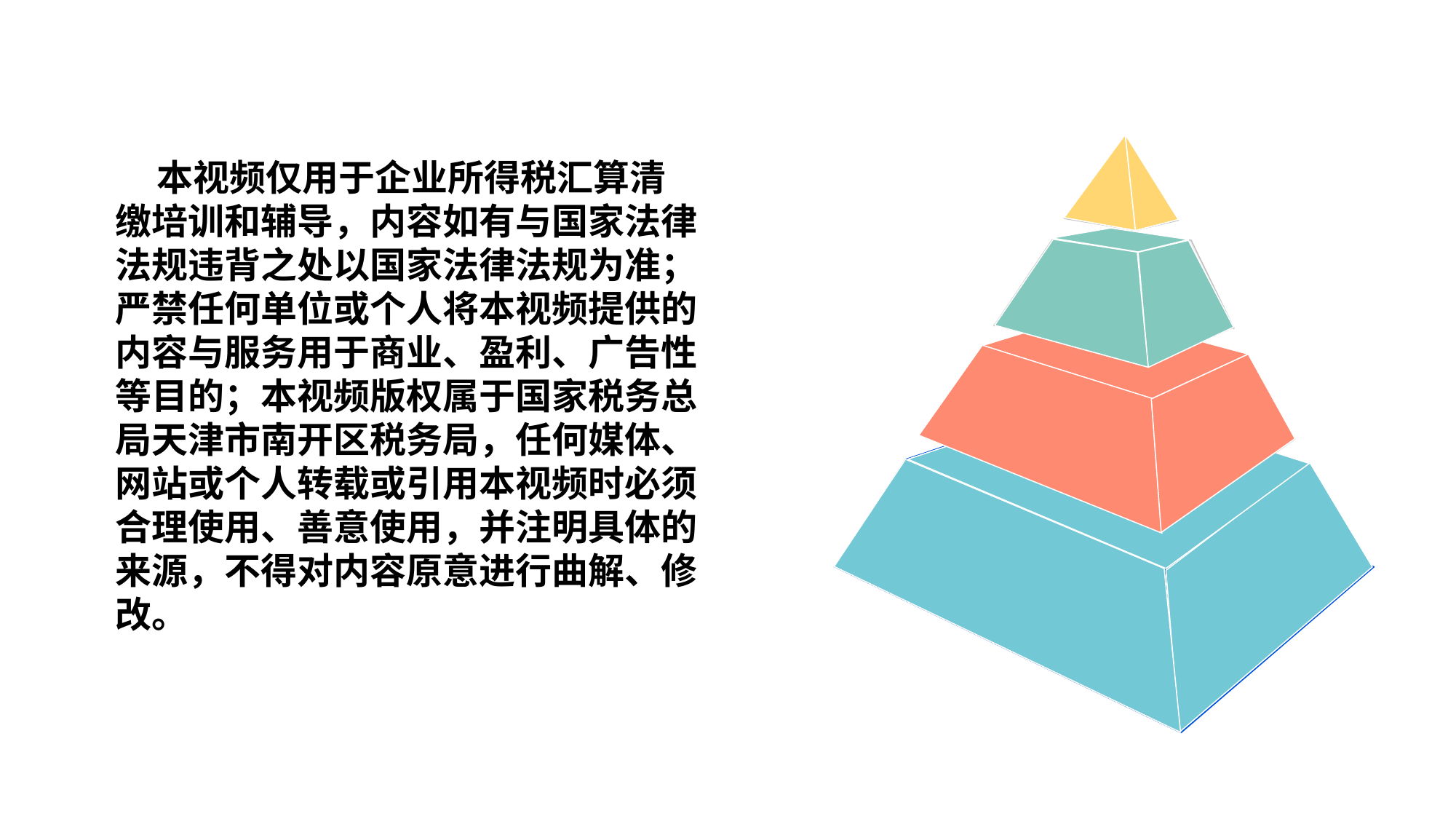

本视频仅用于企业所得税汇算清缴培训和辅导，内容如有与国家法律法规违背之处以国家法律法规为准；严禁任何单位或个人将本视频提供的内容与服务用于商业、盈利、广告性等目的；本视频版权属于国家税务总局天津市南开区税务局，任何媒体、网站或个人转载或引用本视频时必须合理使用、善意使用，并注明具体的来源，不得对内容原意进行曲解、修改。